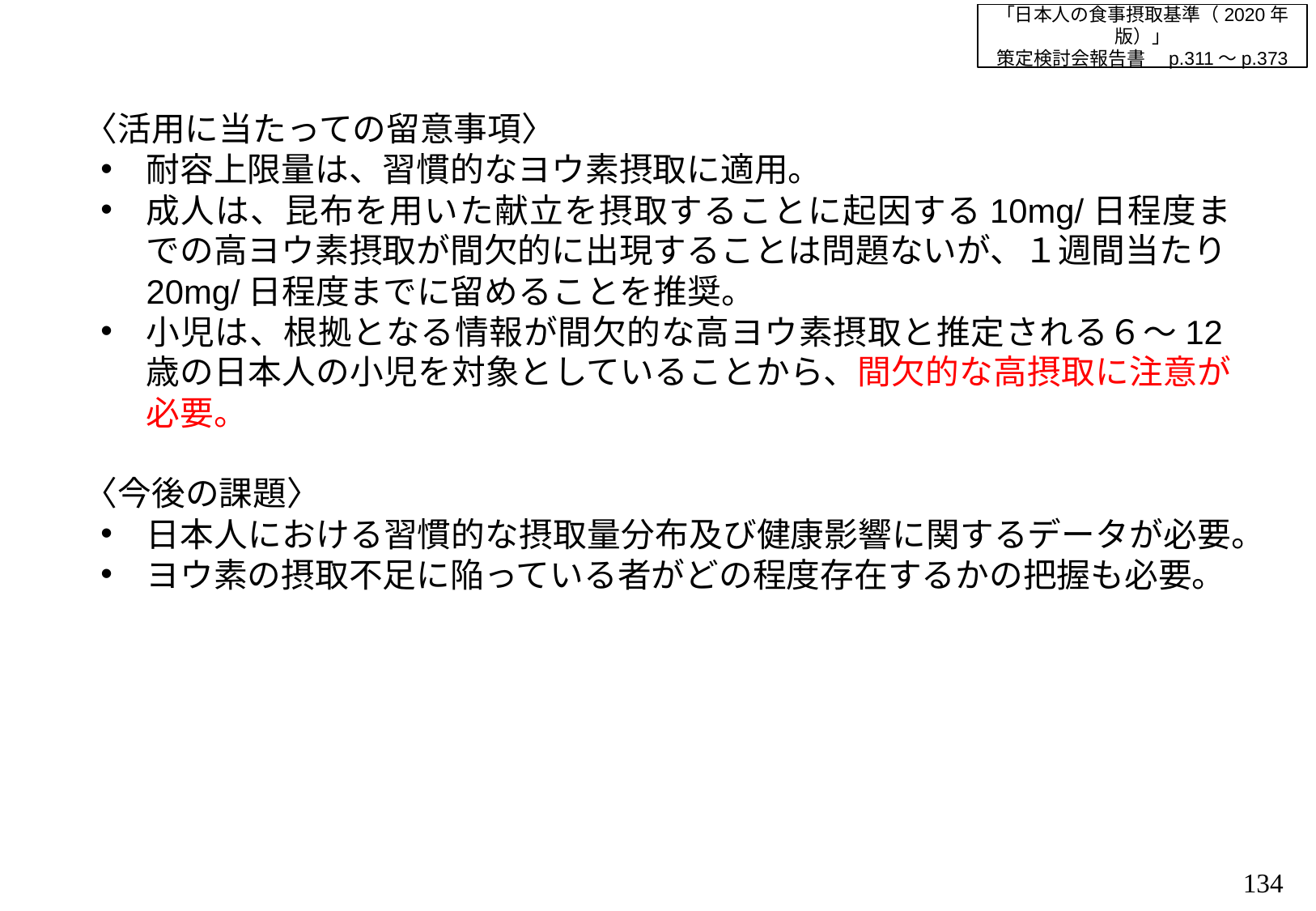

「日本人の食事摂取基準（2020年版）」
策定検討会報告書　p.311～p.373
〈活用に当たっての留意事項〉
耐容上限量は、習慣的なヨウ素摂取に適用。
成人は、昆布を用いた献立を摂取することに起因する10mg/日程度までの高ヨウ素摂取が間欠的に出現することは問題ないが、１週間当たり20mg/日程度までに留めることを推奨。
小児は、根拠となる情報が間欠的な高ヨウ素摂取と推定される６～12歳の日本人の小児を対象としていることから、間欠的な高摂取に注意が必要。

〈今後の課題〉
日本人における習慣的な摂取量分布及び健康影響に関するデータが必要。
ヨウ素の摂取不足に陥っている者がどの程度存在するかの把握も必要。
134